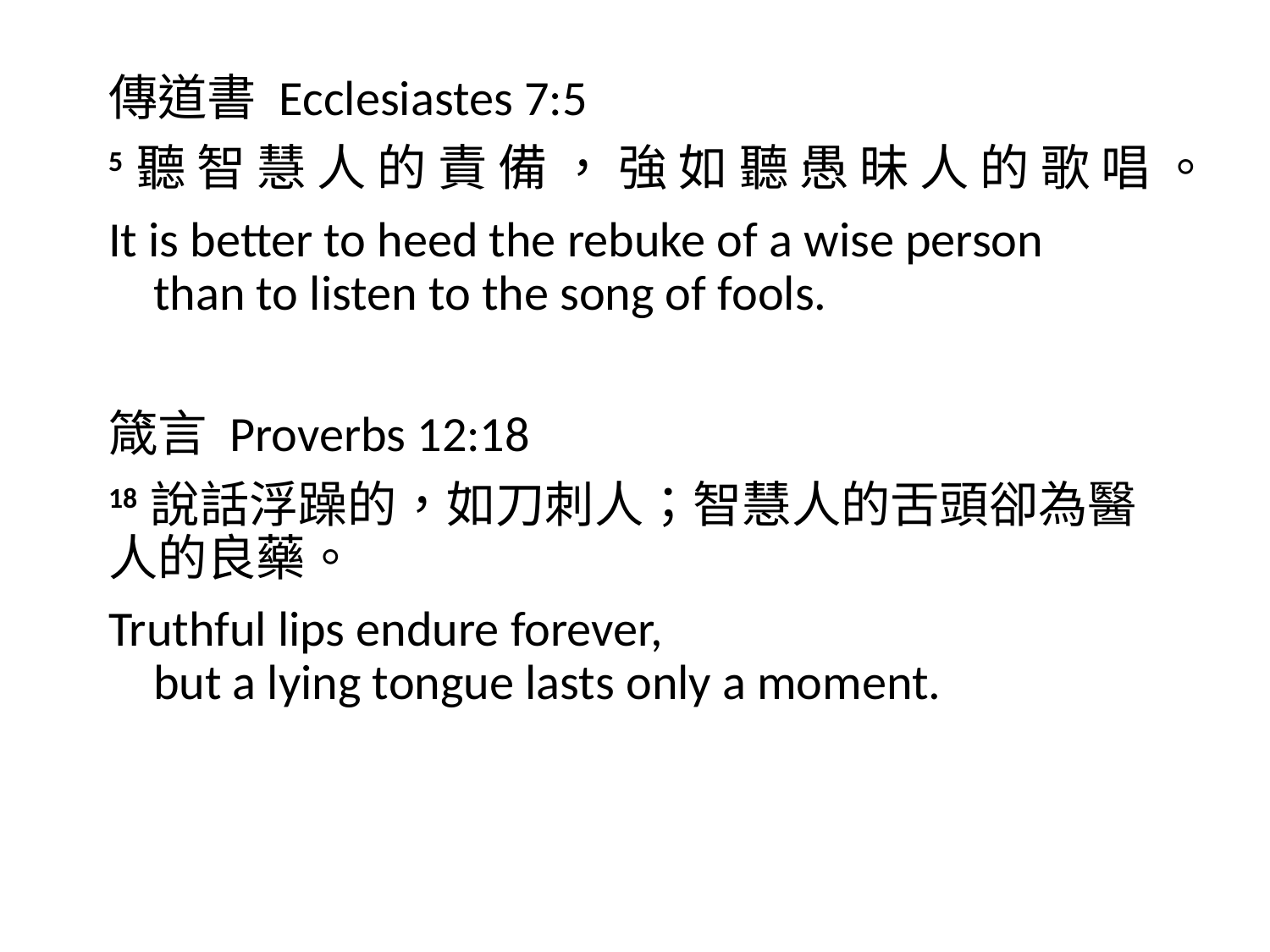

傳道書 Ecclesiastes 7:5
5 聽 智 慧 人 的 責 備 ， 強 如 聽 愚 昧 人 的 歌 唱 。
It is better to heed the rebuke of a wise person
    than to listen to the song of fools.

箴言 Proverbs 12:18
18 說話浮躁的，如刀刺人；智慧人的舌頭卻為醫人的良藥。
Truthful lips endure forever,
    but a lying tongue lasts only a moment.